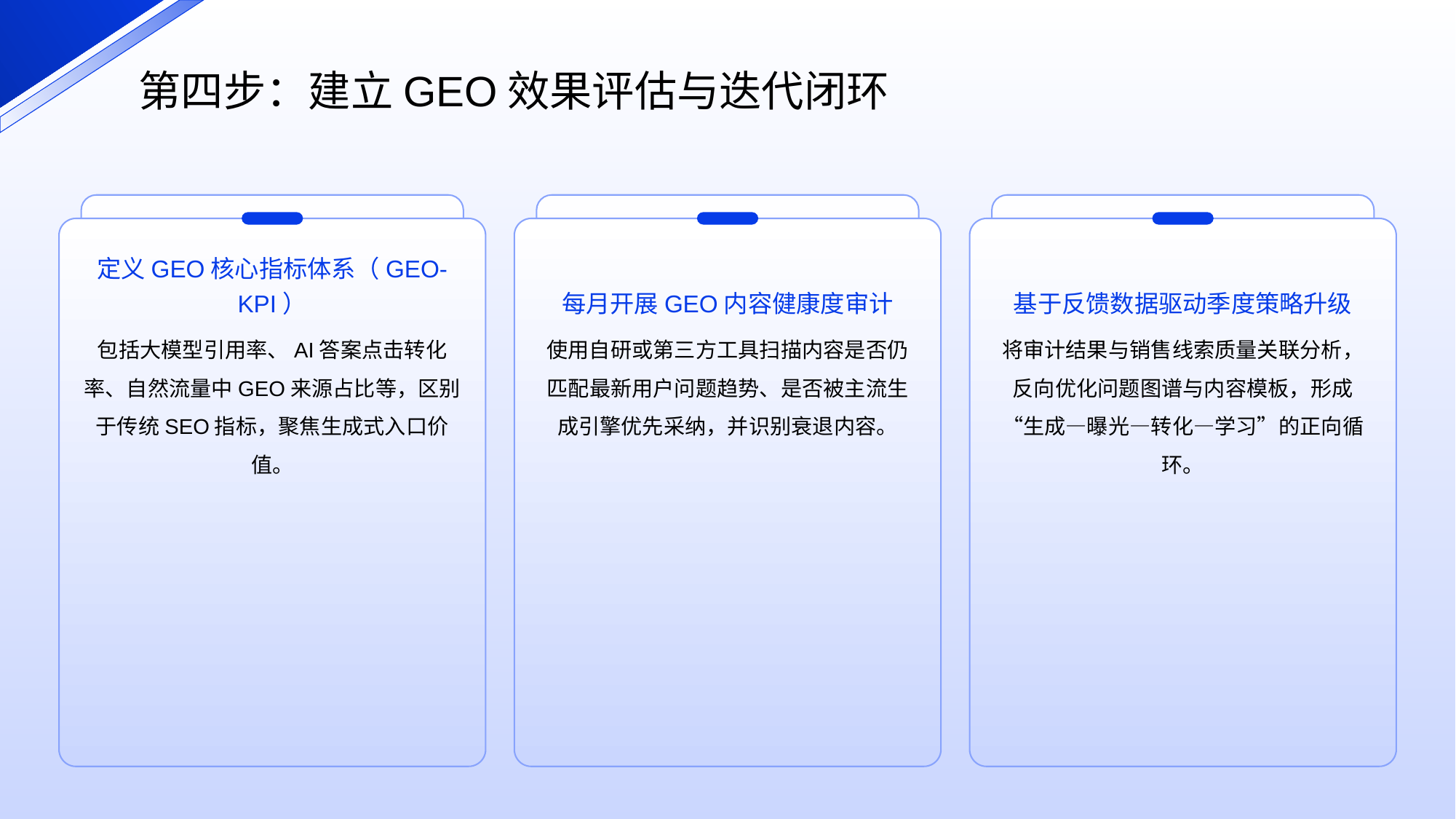

第四步：建立GEO效果评估与迭代闭环

定义GEO核心指标体系（GEO-KPI）
每月开展GEO内容健康度审计
基于反馈数据驱动季度策略升级
包括大模型引用率、AI答案点击转化率、自然流量中GEO来源占比等，区别于传统SEO指标，聚焦生成式入口价值。
使用自研或第三方工具扫描内容是否仍匹配最新用户问题趋势、是否被主流生成引擎优先采纳，并识别衰退内容。
将审计结果与销售线索质量关联分析，反向优化问题图谱与内容模板，形成“生成—曝光—转化—学习”的正向循环。